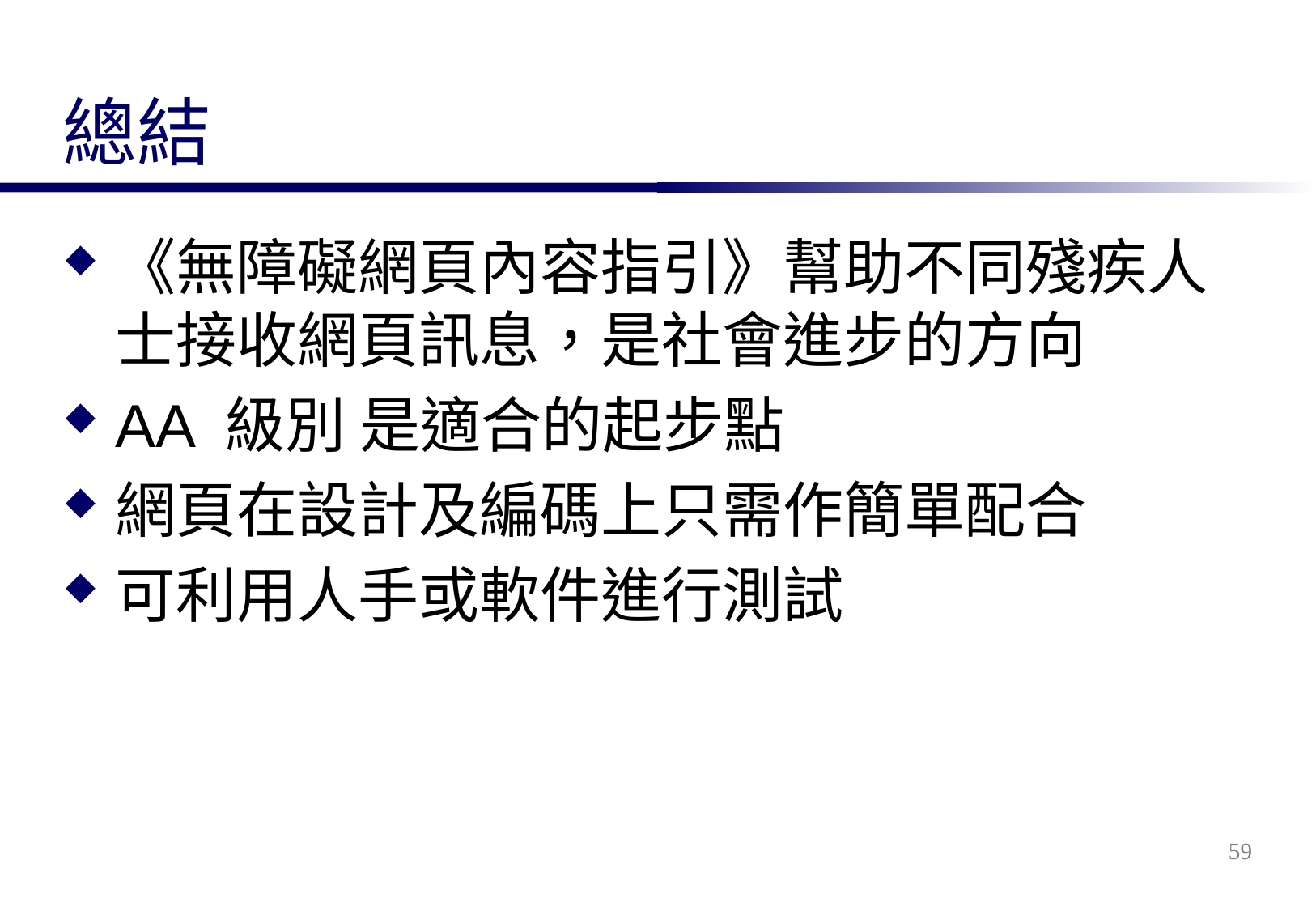

# 總結
《無障礙網頁內容指引》幫助不同殘疾人士接收網頁訊息，是社會進步的方向
AA 級別 是適合的起步點
網頁在設計及編碼上只需作簡單配合
可利用人手或軟件進行測試
59